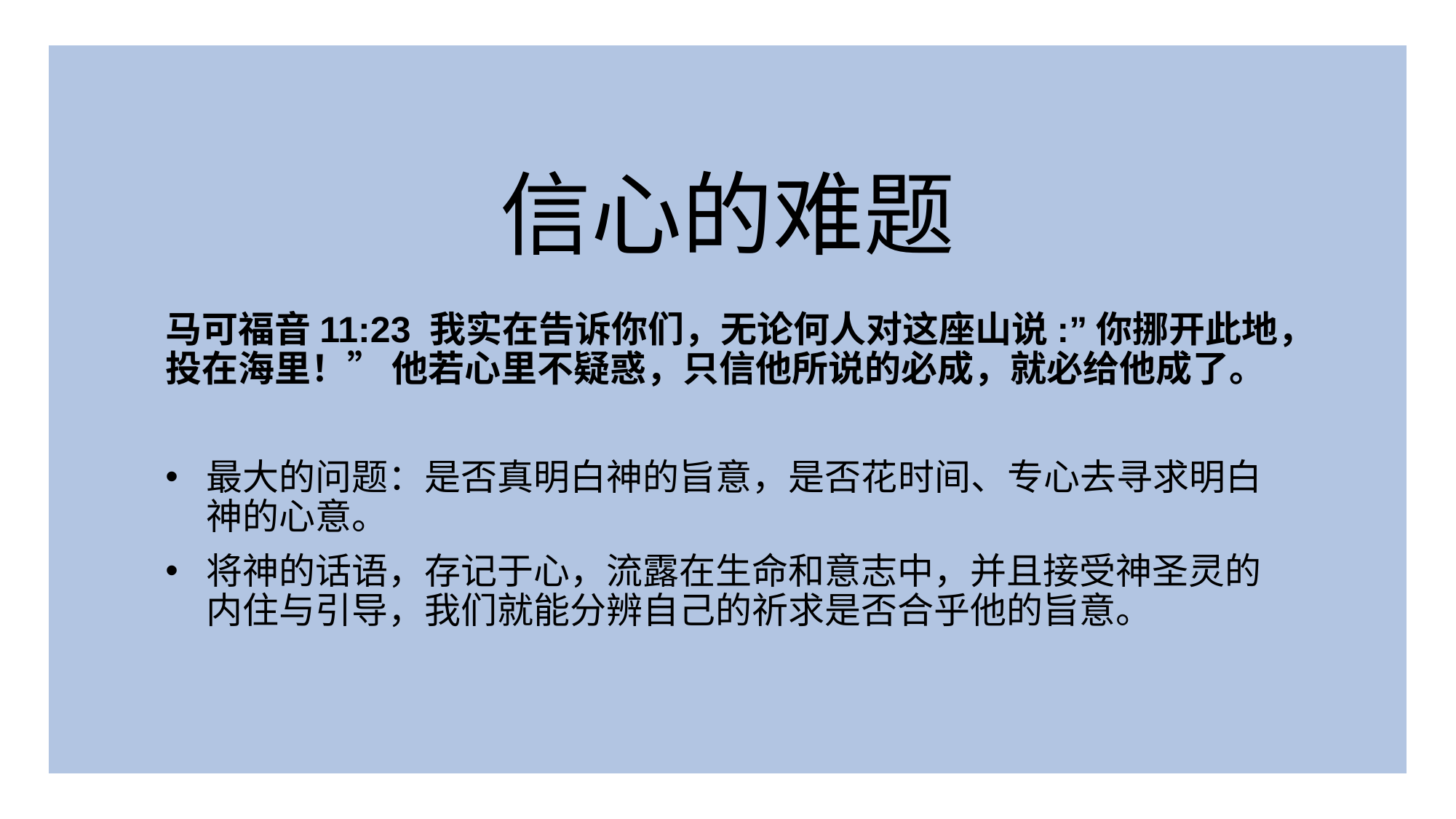

信心的难题
马可福音11:23 我实在告诉你们，无论何人对这座山说:”你挪开此地，投在海里！” 他若心里不疑惑，只信他所说的必成，就必给他成了。

最大的问题：是否真明白神的旨意，是否花时间、专心去寻求明白神的心意。
将神的话语，存记于心，流露在生命和意志中，并且接受神圣灵的内住与引导，我们就能分辨自己的祈求是否合乎他的旨意。